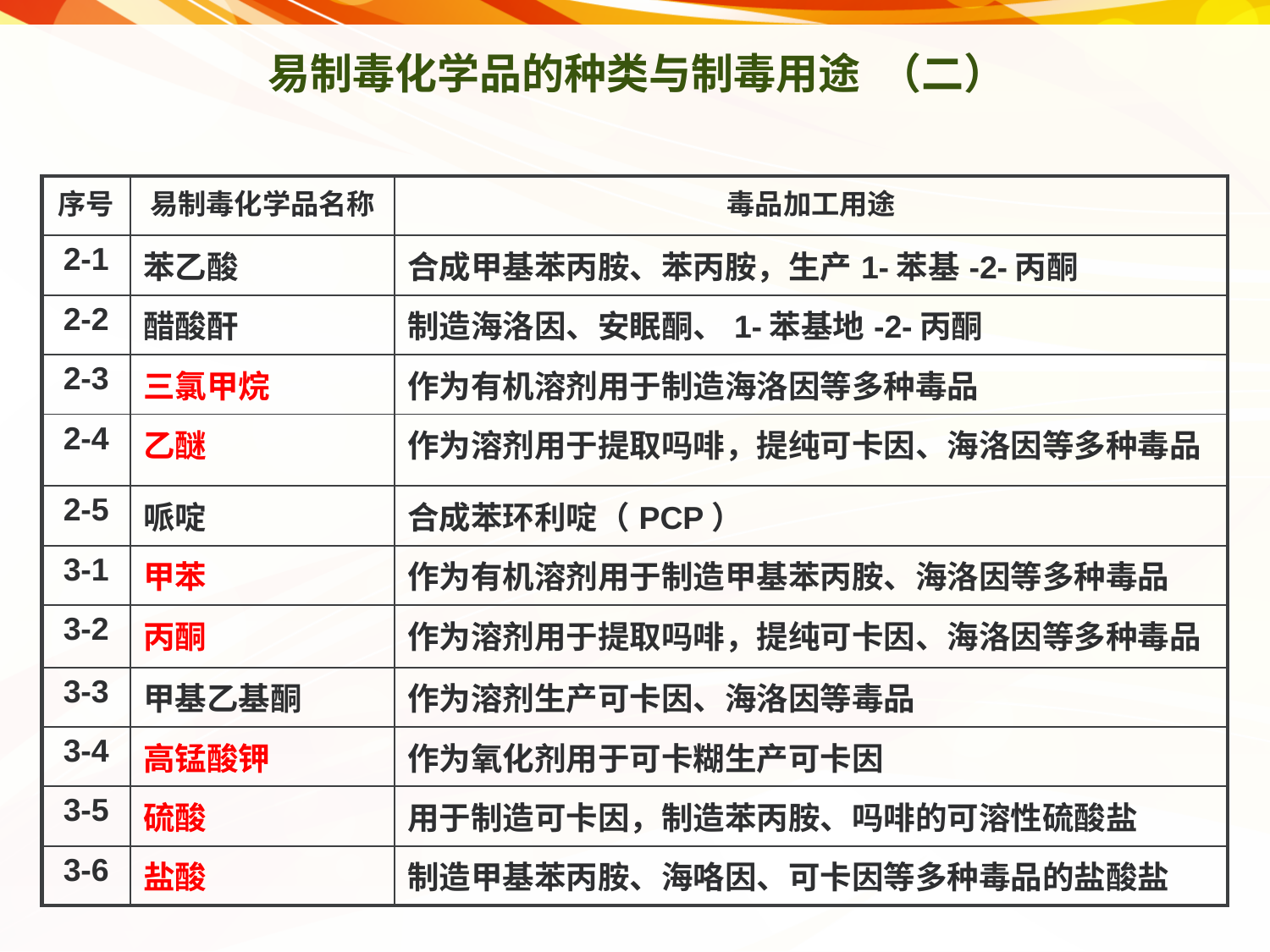

# 易制毒化学品的种类与制毒用途  （二）
| 序号 | 易制毒化学品名称 | 毒品加工用途 |
| --- | --- | --- |
| 2-1 | 苯乙酸 | 合成甲基苯丙胺、苯丙胺，生产1-苯基-2-丙酮 |
| 2-2 | 醋酸酐 | 制造海洛因、安眠酮、1-苯基地-2-丙酮 |
| 2-3 | 三氯甲烷 | 作为有机溶剂用于制造海洛因等多种毒品 |
| 2-4 | 乙醚 | 作为溶剂用于提取吗啡，提纯可卡因、海洛因等多种毒品 |
| 2-5 | 哌啶 | 合成苯环利啶（PCP） |
| 3-1 | 甲苯 | 作为有机溶剂用于制造甲基苯丙胺、海洛因等多种毒品 |
| 3-2 | 丙酮 | 作为溶剂用于提取吗啡，提纯可卡因、海洛因等多种毒品 |
| 3-3 | 甲基乙基酮 | 作为溶剂生产可卡因、海洛因等毒品 |
| 3-4 | 高锰酸钾 | 作为氧化剂用于可卡糊生产可卡因 |
| 3-5 | 硫酸 | 用于制造可卡因，制造苯丙胺、吗啡的可溶性硫酸盐 |
| 3-6 | 盐酸 | 制造甲基苯丙胺、海咯因、可卡因等多种毒品的盐酸盐 |